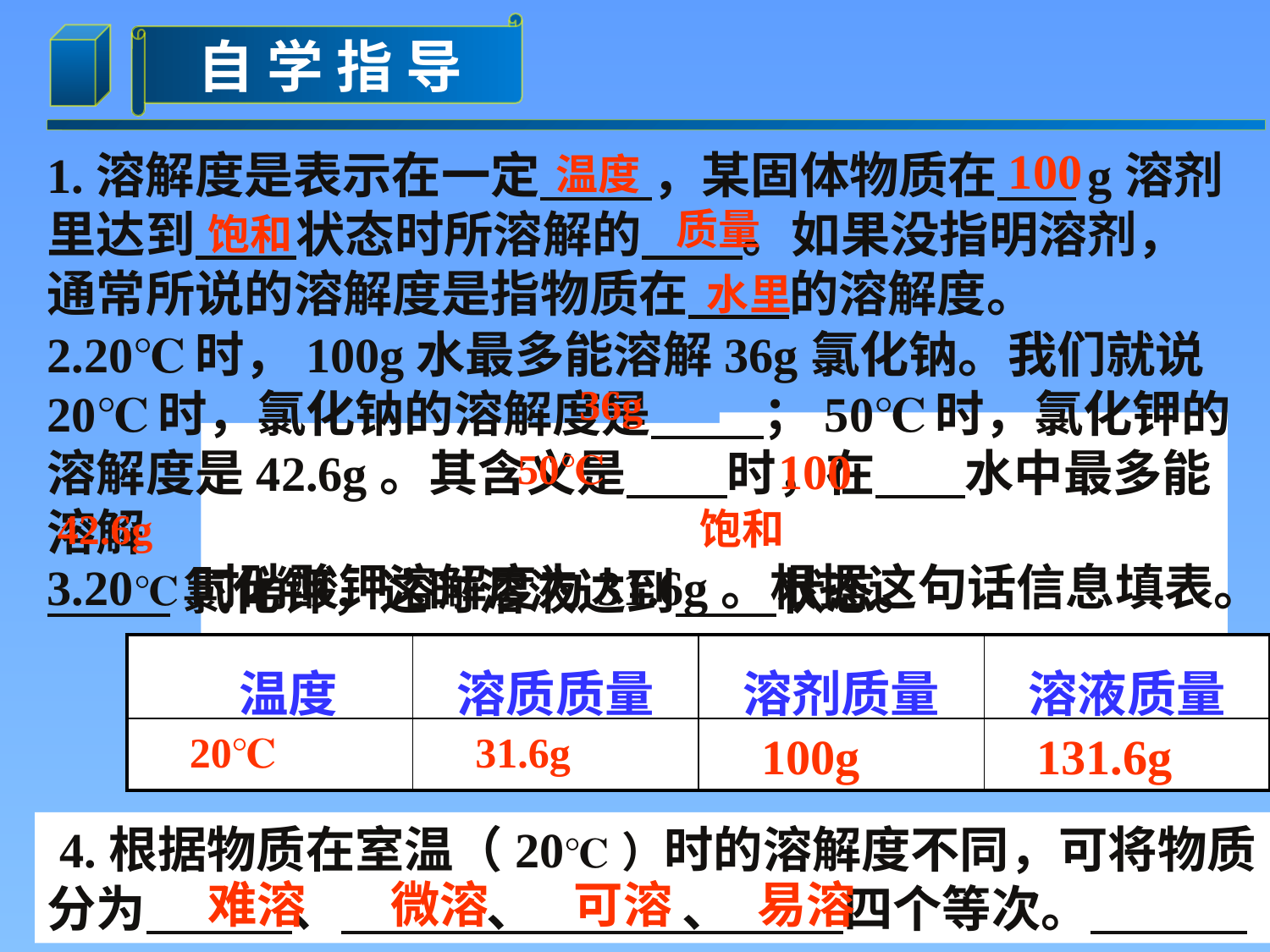

100
1.溶解度是表示在一定          ，某固体物质在       g溶剂里达到         状态时所溶解的         。如果没指明溶剂，通常所说的溶解度是指物质在         的溶解度。
温度
质量
饱和
水里
2.20℃时，100g水最多能溶解36g氯化钠。我们就说20℃时，氯化钠的溶解度是          ；50℃时，氯化钾的溶解度是42.6g。其含义是         时，在        水中最多能溶解
           氯化钾，这时溶液达到         状态。

36g

100
50℃
42.6g
饱和
3.20℃时硝酸钾溶解度为31.6g。根据这句话信息填表。
| 温度 | 溶质质量 | 溶剂质量 | 溶液质量 |
| --- | --- | --- | --- |
|  |  |  |  |
20℃
31.6g
100g
131.6g
 4.根据物质在室温（20℃）时的溶解度不同，可将物质分为             、             、             、          四个等次。
难溶
微溶
可溶
易溶